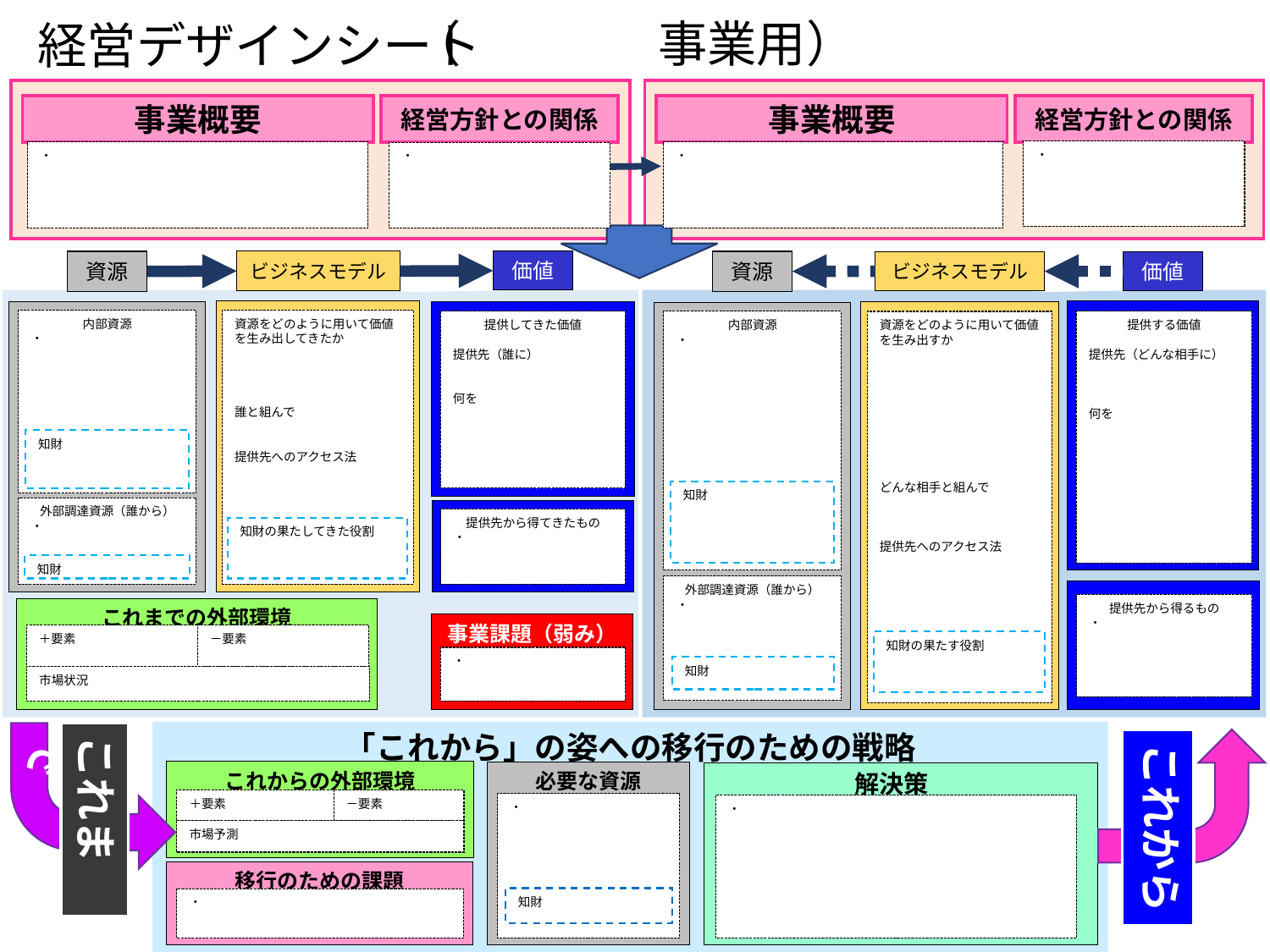

（　　　　事業用）
・
・

・

・
内部資源
・

資源をどのように用いて価値を生み出してきたか

誰と組んで

提供先へのアクセス法
提供してきた価値

提供先（誰に）

何を
内部資源
・
資源をどのように用いて価値を生み出すか

どんな相手と組んで

提供先へのアクセス法
提供する価値

提供先（どんな相手に）

何を
知財
知財
外部調達資源（誰から）
・
提供先から得てきたもの
・
知財の果たしてきた役割
知財
外部調達資源（誰から）
・
提供先から得るもの
・
＋要素

－要素

知財の果たす役割
・
知財
市場状況
＋要素

－要素
・
・
市場予測
知財
・